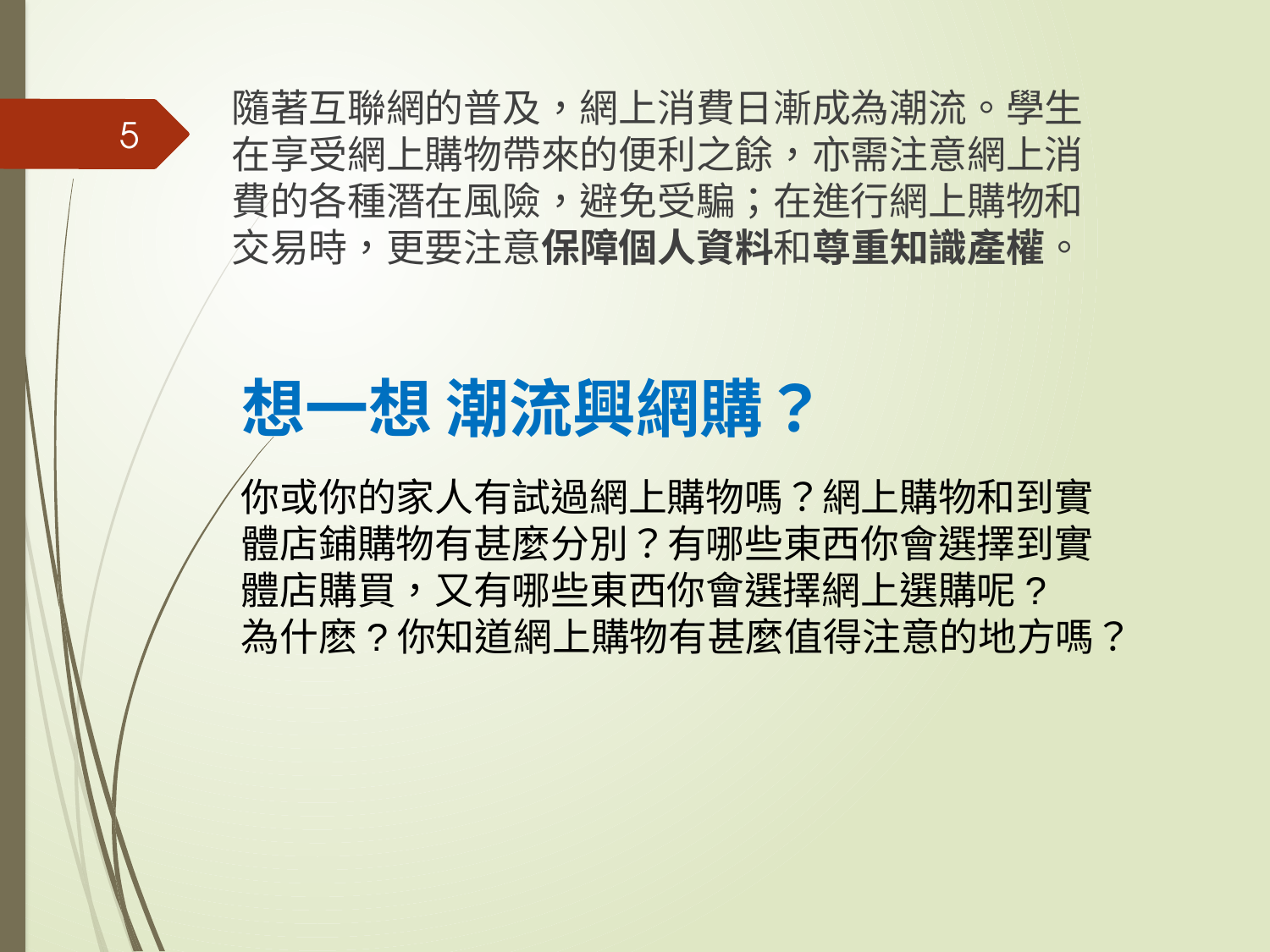

隨著互聯網的普及，網上消費日漸成為潮流。學生在享受網上購物帶來的便利之餘，亦需注意網上消費的各種潛在風險，避免受騙；在進行網上購物和交易時，更要注意保障個人資料和尊重知識產權。
5
# 想一想 潮流興網購？
你或你的家人有試過網上購物嗎？網上購物和到實體店鋪購物有甚麼分別？有哪些東西你會選擇到實體店購買，又有哪些東西你會選擇網上選購呢? 為什麽?你知道網上購物有甚麼值得注意的地方嗎？